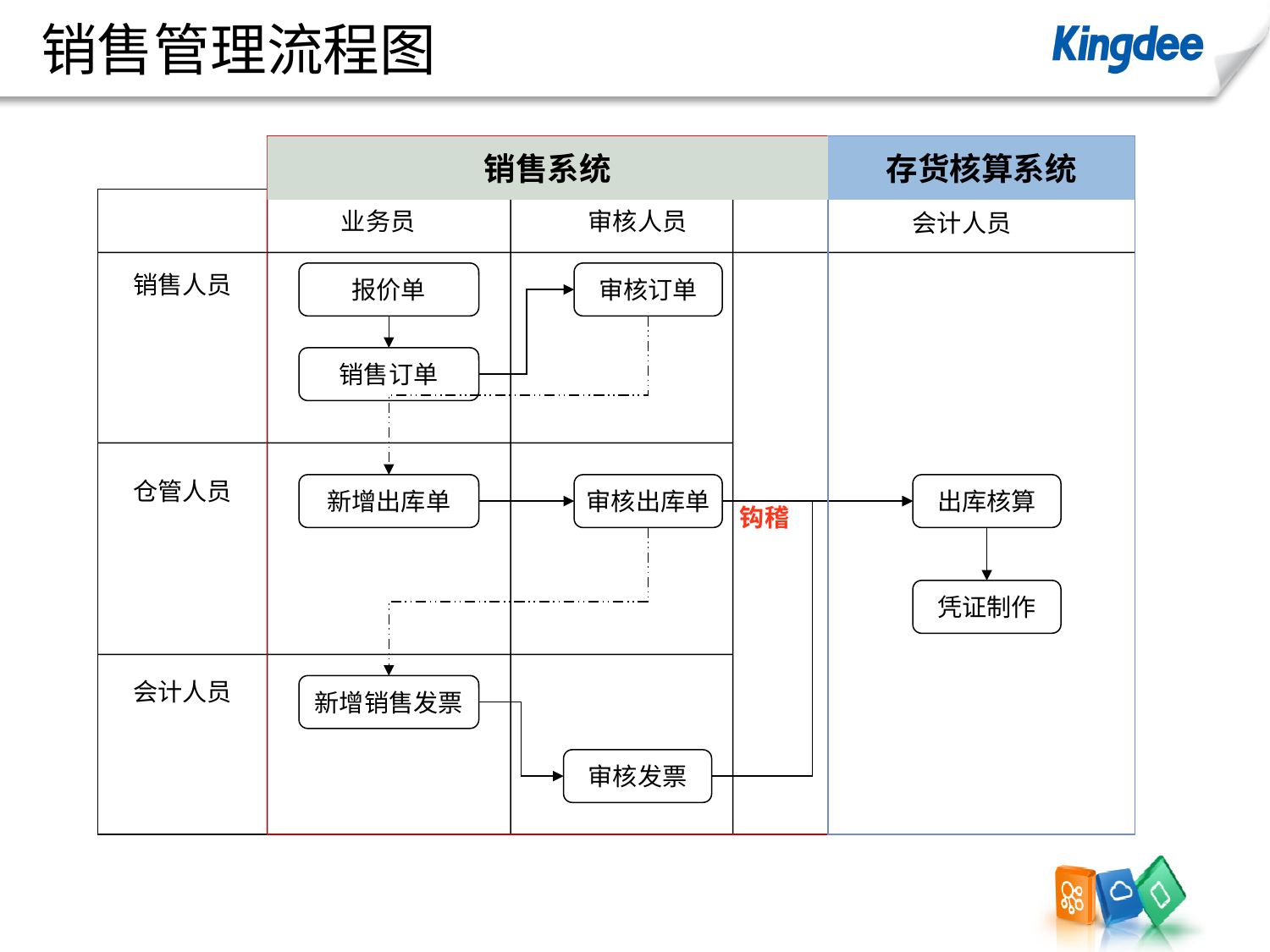

# 销售管理流程图

销售系统

存货核算系统

会计人员
业务员
审核人员

销售人员
报价单
审核订单
销售订单

仓管人员
新增出库单
审核出库单
出库核算
钩稽
凭证制作

会计人员
新增销售发票
审核发票